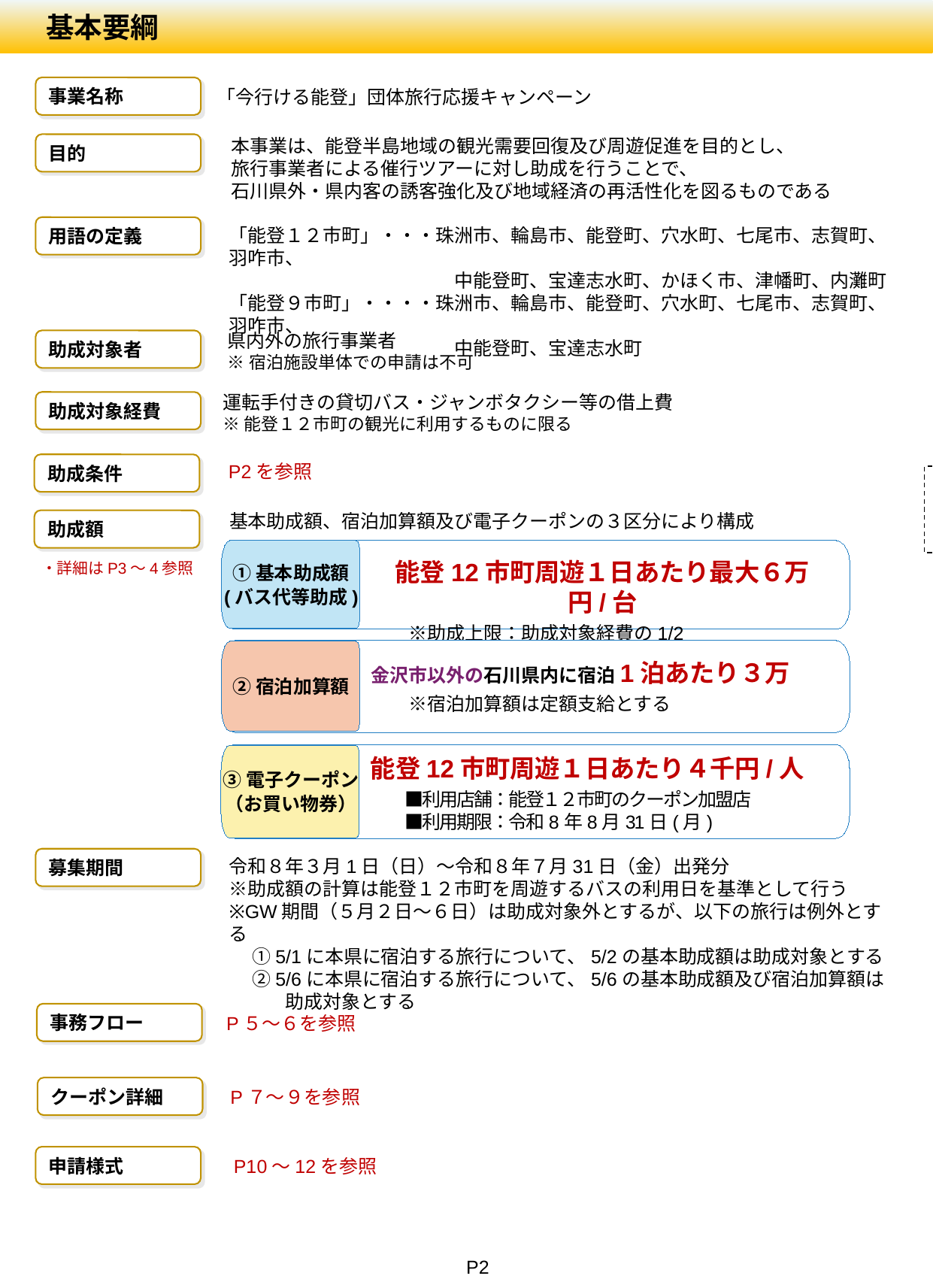

基本要綱
事業名称
「今行ける能登」団体旅行応援キャンペーン
本事業は、能登半島地域の観光需要回復及び周遊促進を目的とし、
旅行事業者による催行ツアーに対し助成を行うことで、
石川県外・県内客の誘客強化及び地域経済の再活性化を図るものである
目的
用語の定義
「能登１２市町」・・・珠洲市、輪島市、能登町、穴水町、七尾市、志賀町、羽咋市、
　　　　　　　　　　　　中能登町、宝達志水町、かほく市、津幡町、内灘町
「能登９市町」・・・・珠洲市、輪島市、能登町、穴水町、七尾市、志賀町、羽咋市、
　　　　　　　　　　　　中能登町、宝達志水町
＜バス利用日基準＞

| ケース① 5/1宿泊 | 5/1 【バス代助成】 | 5/1 【宿泊加算】 | 5/2 【バス代助成】 |
| --- | --- | --- | --- |
|  | 〇対象 | 〇対象 | ✕対象外 |
| ケース② 5/6宿泊 | 5/6 【バス代助成】 | 5/6 【宿泊加算】 | 5/7 【バス代助成】 |
|  | ✕対象外 | ✕対象外 | 〇対象 |
県内外の旅行事業者
※宿泊施設単体での申請は不可
助成対象者
運転手付きの貸切バス・ジャンボタクシー等の借上費
※能登１２市町の観光に利用するものに限る
助成対象経費
助成条件
P2を参照
5/1宿泊、5/6の宿泊需要が多くない為、助成対象としてはどうか？
5/1宿泊、5/6宿泊の1泊2日のツアーを対象とする場合の整理
（案）GWを5/2～5/5として、宿泊日基準で整理する
　　　　⇒5/6の日帰り旅行のバス代も対象となる。7/31宿泊の場合に8/1のバス代も対象となる
基本助成額、宿泊加算額及び電子クーポンの３区分により構成
助成額
①基本助成額
(バス代等助成)

能登12市町周遊１日あたり最大６万円/台
　　※助成上限：助成対象経費の1/2
・詳細はP3～4参照
・詳細はP２参照

②宿泊加算額
金沢市以外の石川県内に宿泊1泊あたり３万
　　※宿泊加算額は定額支給とする
①能登１２市町の施設等（下記２種類・２か所以上）を組み込むこと
1か所以上
能登９市町への
訪問が必要
■A：＜有料の入場・体験＞観光施設・震災学習プログラムを１か所以上
■B：＜飲食・立ち寄り＞　 飲食店・土産物店（道の駅など）を１か所以上

③電子クーポン
（お買い物券）
能登12市町周遊１日あたり４千円/人
　　■利用店舗：能登１２市町のクーポン加盟店
　　■利用期限：令和8年8月31日(月)
②８人以上のグループ旅行であること
募集期間
令和８年３月1日（日）～令和８年７月31日（金）出発分
※助成額の計算は能登１２市町を周遊するバスの利用日を基準として行う
※GW期間（５月２日〜６日）は助成対象外とするが、以下の旅行は例外とする
　 ①5/1に本県に宿泊する旅行について、5/2の基本助成額は助成対象とする
　 ②5/6に本県に宿泊する旅行について、5/6の基本助成額及び宿泊加算額は
　　　助成対象とする
事務フロー
P５～６を参照
クーポン詳細
P７～９を参照
申請様式
P10～12を参照